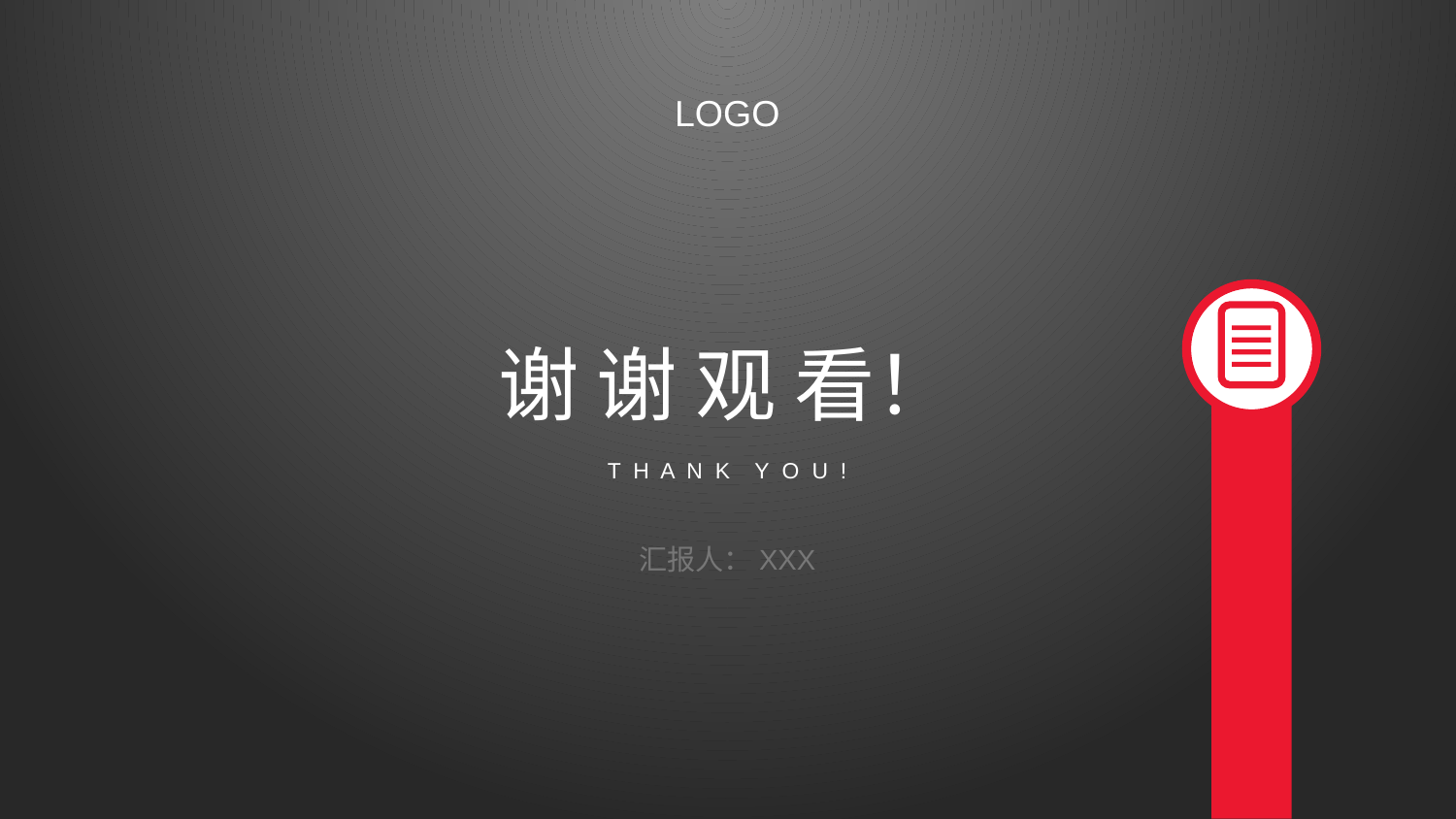

LOGO

谢 谢 观 看！
T  H  A  N  K    Y  O  U  !
汇报人：XXX